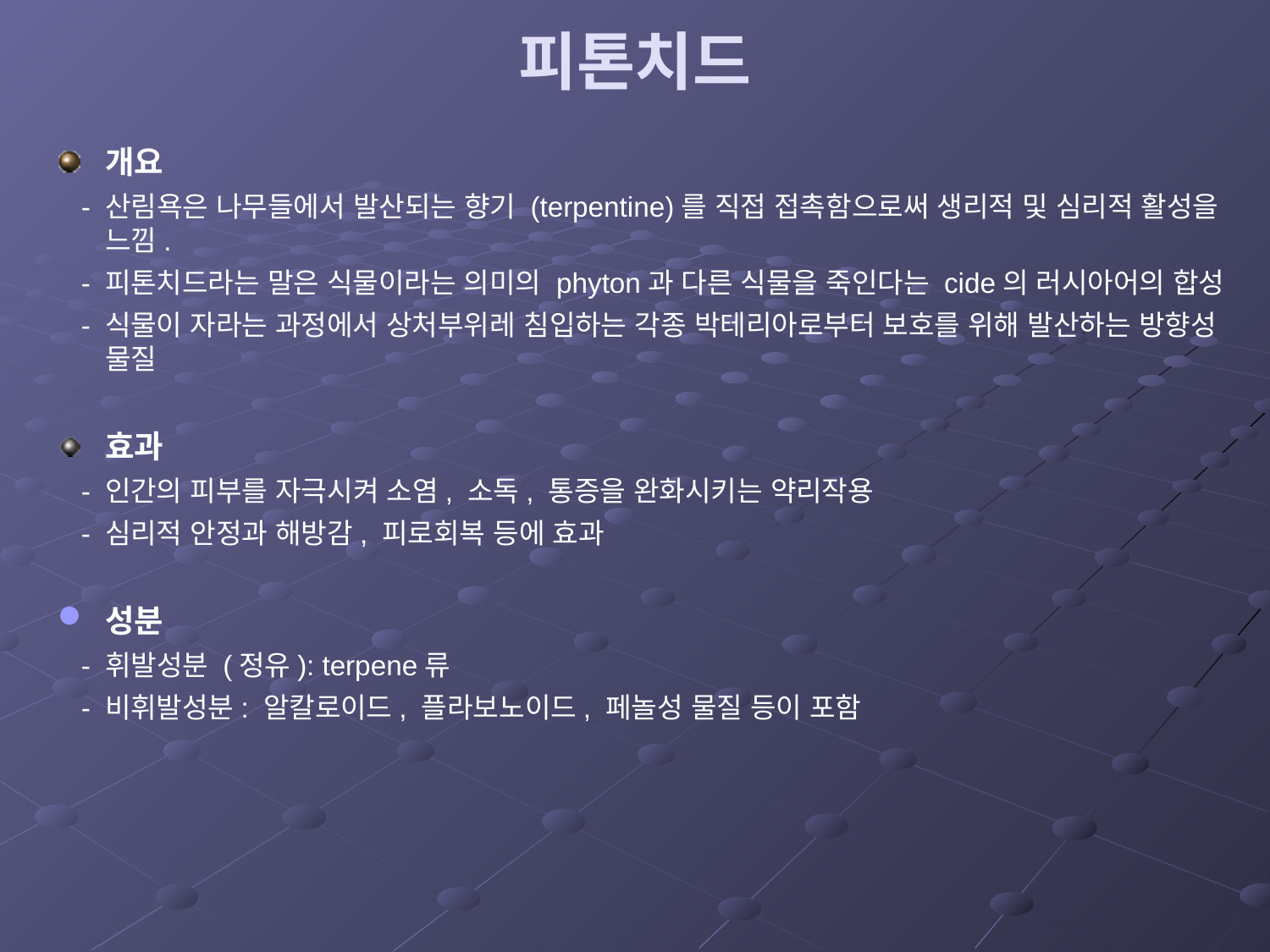

# 피톤치드
개요
   - 산림욕은 나무들에서 발산되는 향기 (terpentine)를 직접 접촉함으로써 생리적 및 심리적 활성을 느낌.
   - 피톤치드라는 말은 식물이라는 의미의 phyton과 다른 식물을 죽인다는 cide의 러시아어의 합성
   - 식물이 자라는 과정에서 상처부위레 침입하는 각종 박테리아로부터 보호를 위해 발산하는 방향성 물질

효과
   - 인간의 피부를 자극시켜 소염, 소독, 통증을 완화시키는 약리작용
   - 심리적 안정과 해방감, 피로회복 등에 효과

성분
   - 휘발성분 (정유): terpene류
   - 비휘발성분: 알칼로이드, 플라보노이드, 페놀성 물질 등이 포함